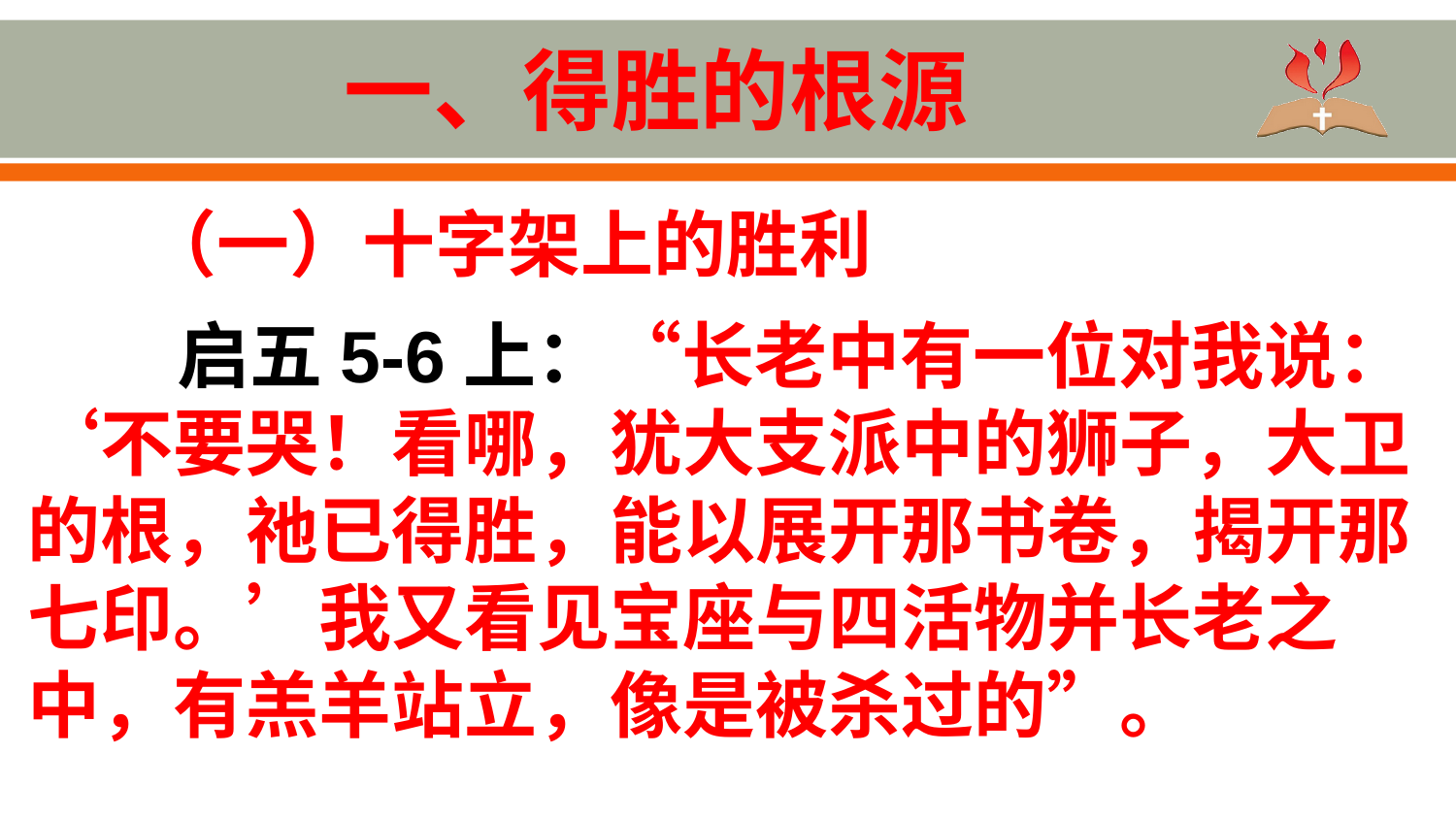

# 一、得胜的根源
      （一）十字架上的胜利
        启五5-6上：“长老中有一位对我说：‘不要哭！看哪，犹大支派中的狮子，大卫的根，祂已得胜，能以展开那书卷，揭开那七印。’我又看见宝座与四活物并长老之中，有羔羊站立，像是被杀过的”。

3